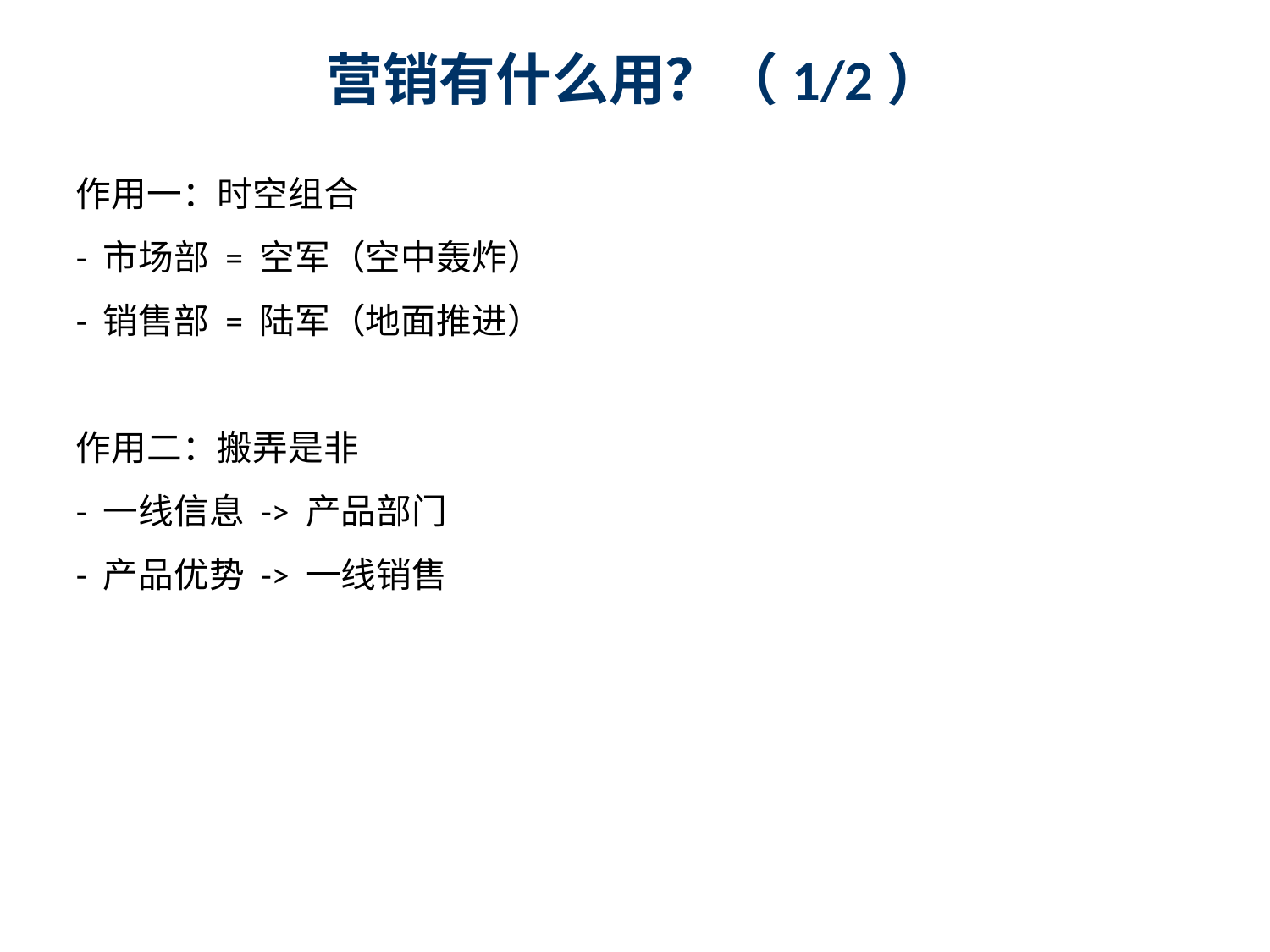

营销有什么用？（1/2）
作用一：时空组合
- 市场部 = 空军（空中轰炸）
- 销售部 = 陆军（地面推进）

作用二：搬弄是非
- 一线信息 -> 产品部门
- 产品优势 -> 一线销售